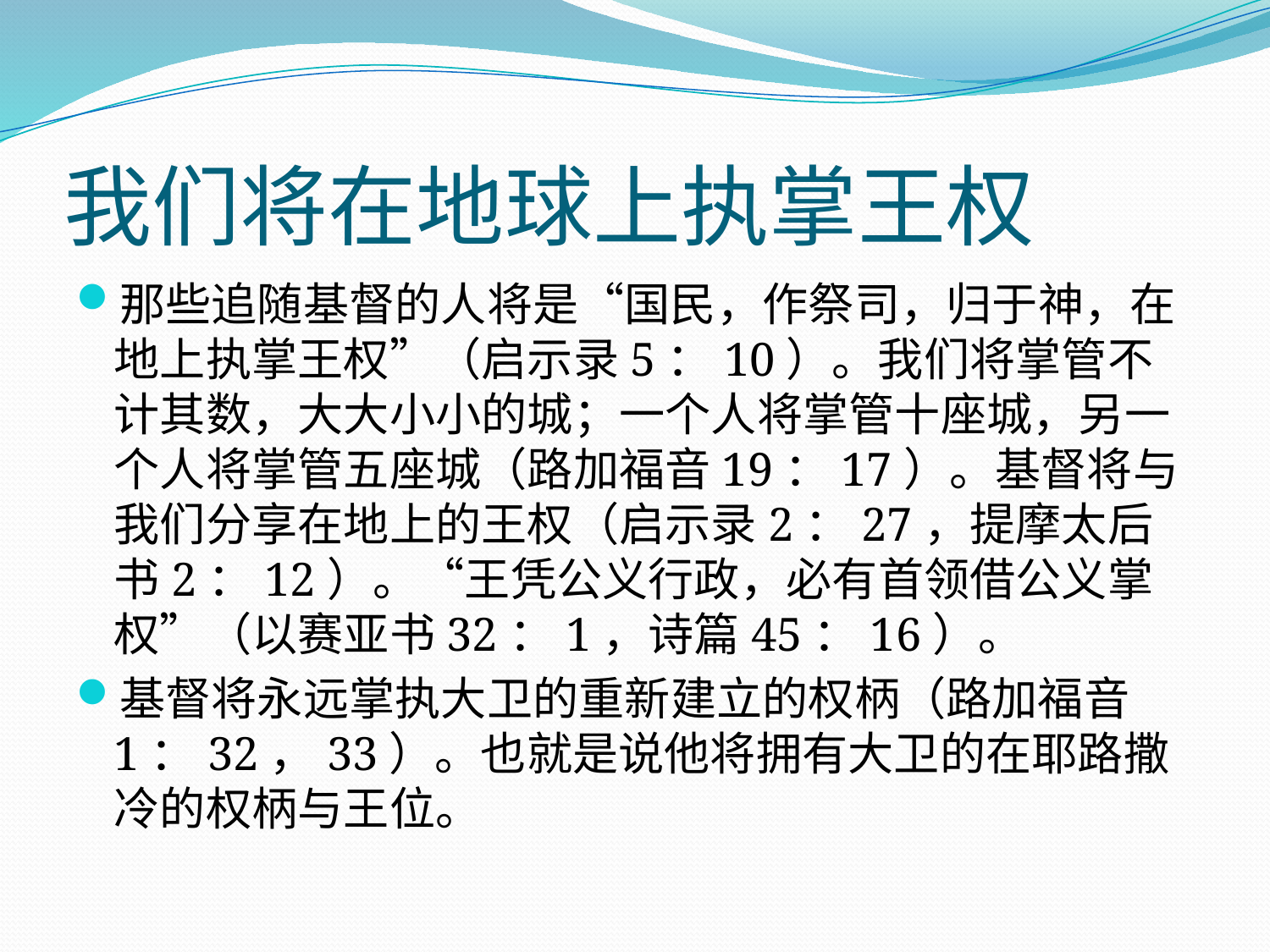

# 我们将在地球上执掌王权
那些追随基督的人将是“国民，作祭司，归于神，在地上执掌王权”（启示录5：10）。我们将掌管不计其数，大大小小的城；一个人将掌管十座城，另一个人将掌管五座城（路加福音19：17）。基督将与我们分享在地上的王权（启示录2：27，提摩太后书2：12）。“王凭公义行政，必有首领借公义掌权”（以赛亚书32：1，诗篇45：16）。
基督将永远掌执大卫的重新建立的权柄（路加福音1：32，33）。也就是说他将拥有大卫的在耶路撒冷的权柄与王位。